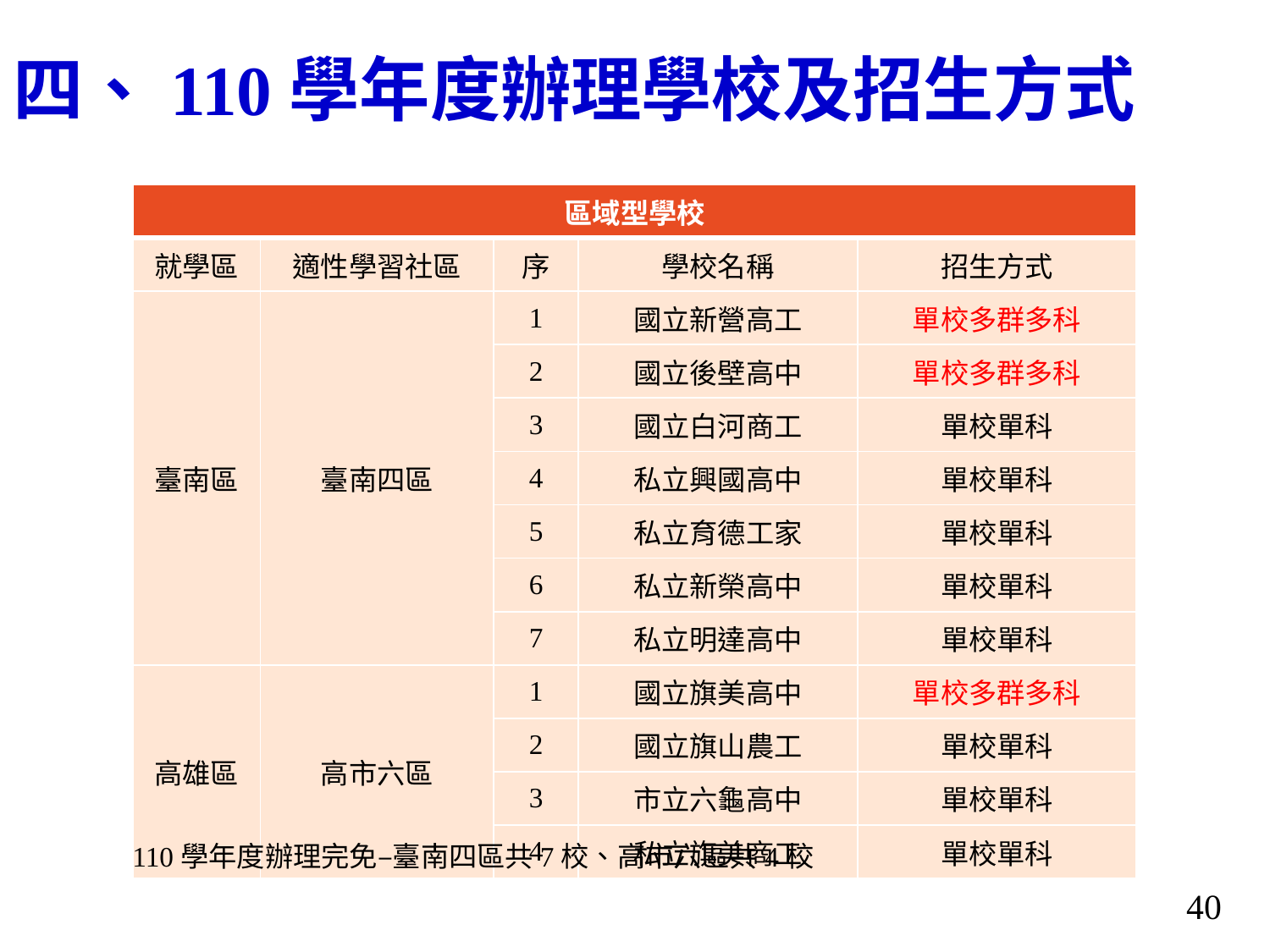

# 四、110學年度辦理學校及招生方式
| 區域型學校 |  |  |  |  |
| --- | --- | --- | --- | --- |
| 就學區 | 適性學習社區 | 序 | 學校名稱 | 招生方式 |
| 臺南區 | 臺南四區 | 1 | 國立新營高工 | 單校多群多科 |
|  |  | 2 | 國立後壁高中 | 單校多群多科 |
|  |  | 3 | 國立白河商工 | 單校單科 |
|  |  | 4 | 私立興國高中 | 單校單科 |
|  |  | 5 | 私立育德工家 | 單校單科 |
|  |  | 6 | 私立新榮高中 | 單校單科 |
|  |  | 7 | 私立明達高中 | 單校單科 |
| 高雄區 | 高市六區 | 1 | 國立旗美高中 | 單校多群多科 |
|  |  | 2 | 國立旗山農工 | 單校單科 |
|  |  | 3 | 市立六龜高中 | 單校單科 |
|  |  | 4 | 私立旗美商工 | 單校單科 |
110學年度辦理完免–臺南四區共7校、高市六區共4校
40